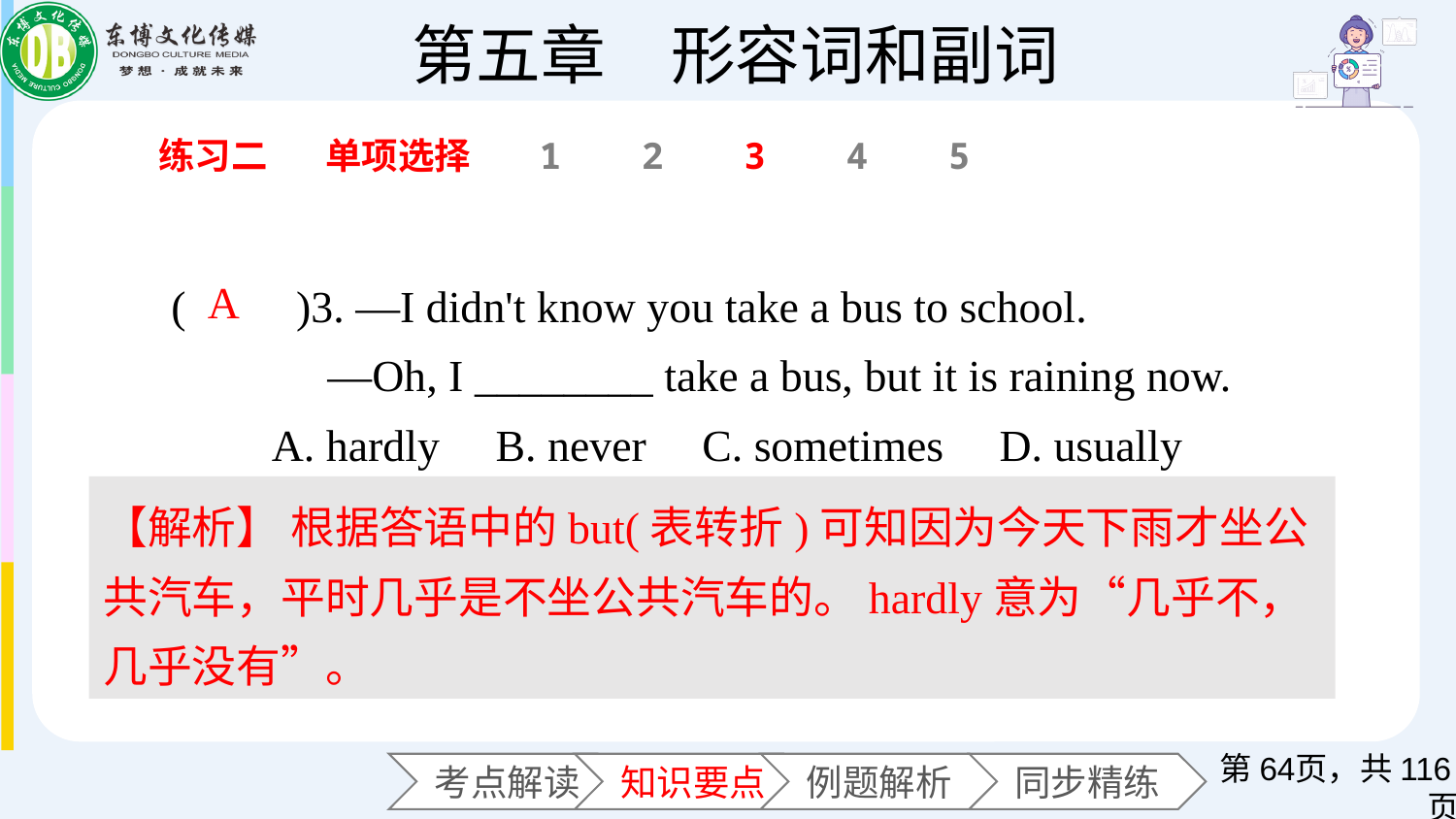

练习二
单项选择
1
2
3
4
5
 (　　)3. —I didn't know you take a bus to school.
               —Oh, I ________ take a bus, but it is raining now.
          A. hardly     B. never     C. sometimes     D. usually
A
【解析】 根据答语中的but(表转折)可知因为今天下雨才坐公共汽车，平时几乎是不坐公共汽车的。hardly意为“几乎不，几乎没有”。
第64页，共116页